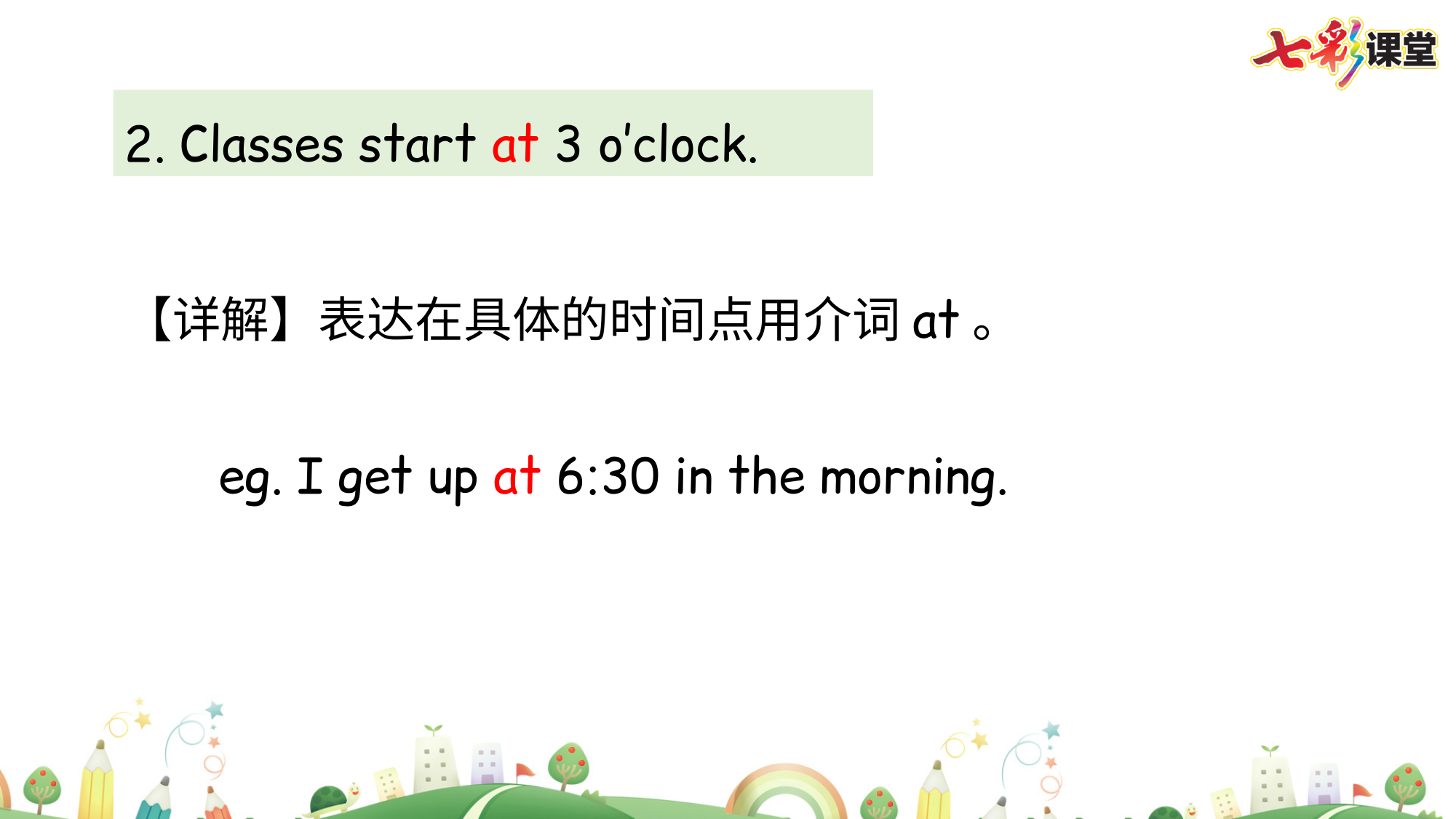

2. Classes start at 3 o’clock.
【详解】表达在具体的时间点用介词at。
eg. I get up at 6:30 in the morning.